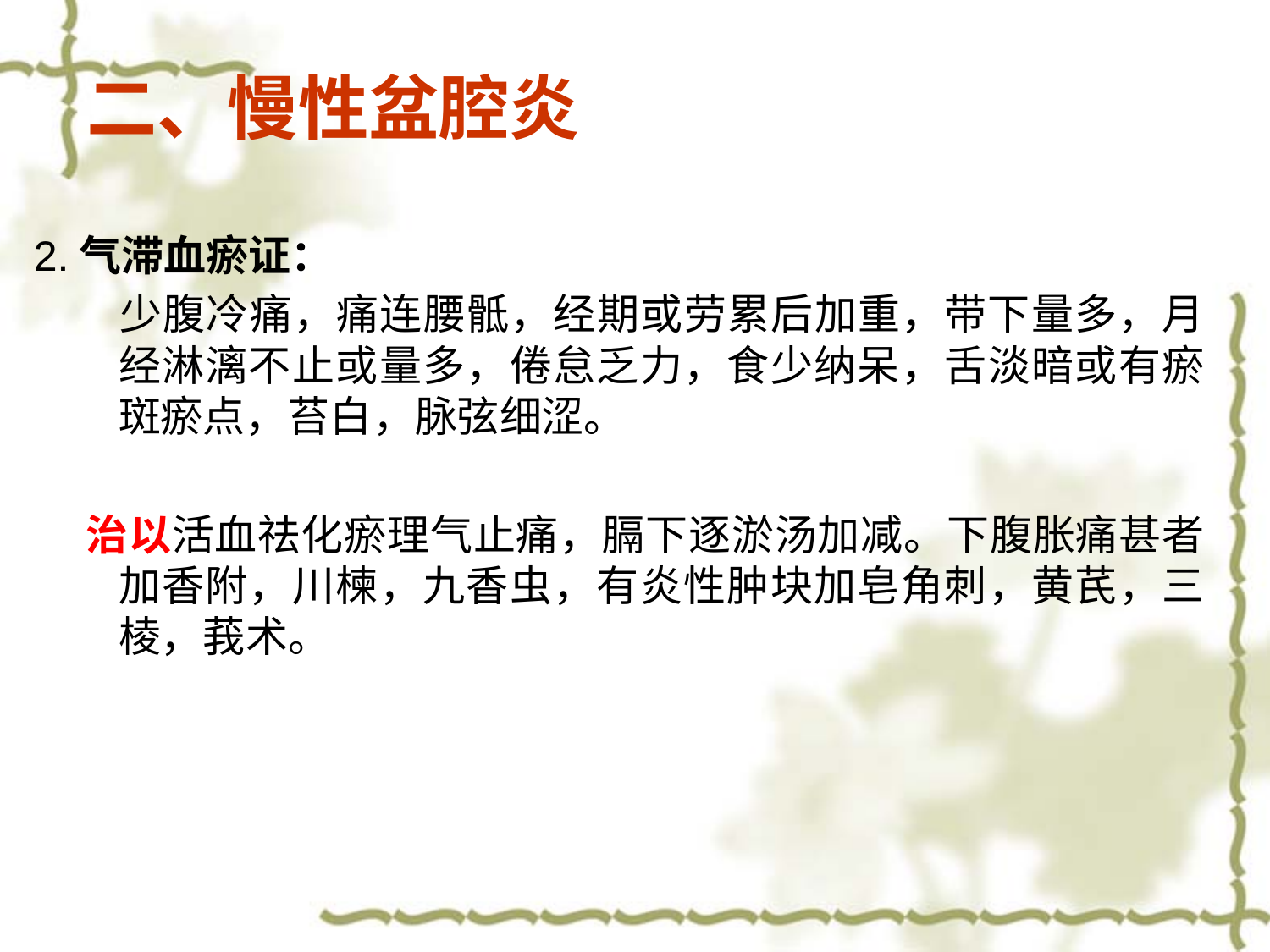

二、慢性盆腔炎
2.气滞血瘀证：
       少腹冷痛，痛连腰骶，经期或劳累后加重，带下量多，月经淋漓不止或量多，倦怠乏力，食少纳呆，舌淡暗或有瘀斑瘀点，苔白，脉弦细涩。

    治以活血祛化瘀理气止痛，膈下逐淤汤加减。下腹胀痛甚者加香附，川楝，九香虫，有炎性肿块加皂角刺，黄芪，三棱，莪术。